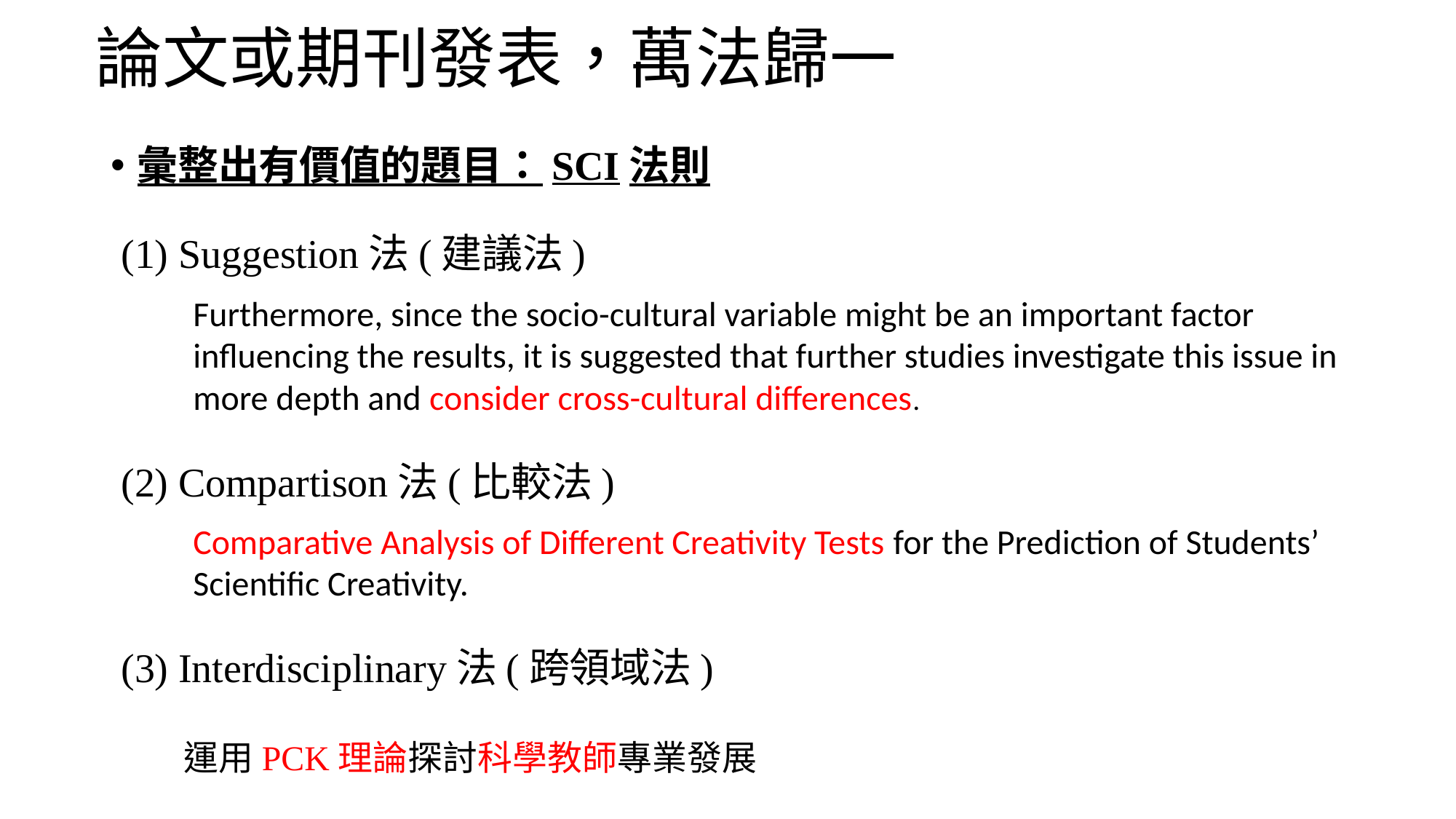

# 論文或期刊發表，萬法歸一
彙整出有價值的題目：SCI法則
 (1) Suggestion法(建議法)
Furthermore, since the socio-cultural variable might be an important factor influencing the results, it is suggested that further studies investigate this issue in more depth and consider cross-cultural differences.
 (2) Compartison法(比較法)
Comparative Analysis of Different Creativity Tests for the Prediction of Students’ Scientific Creativity.
 (3) Interdisciplinary法(跨領域法)
       運用PCK理論探討科學教師專業發展